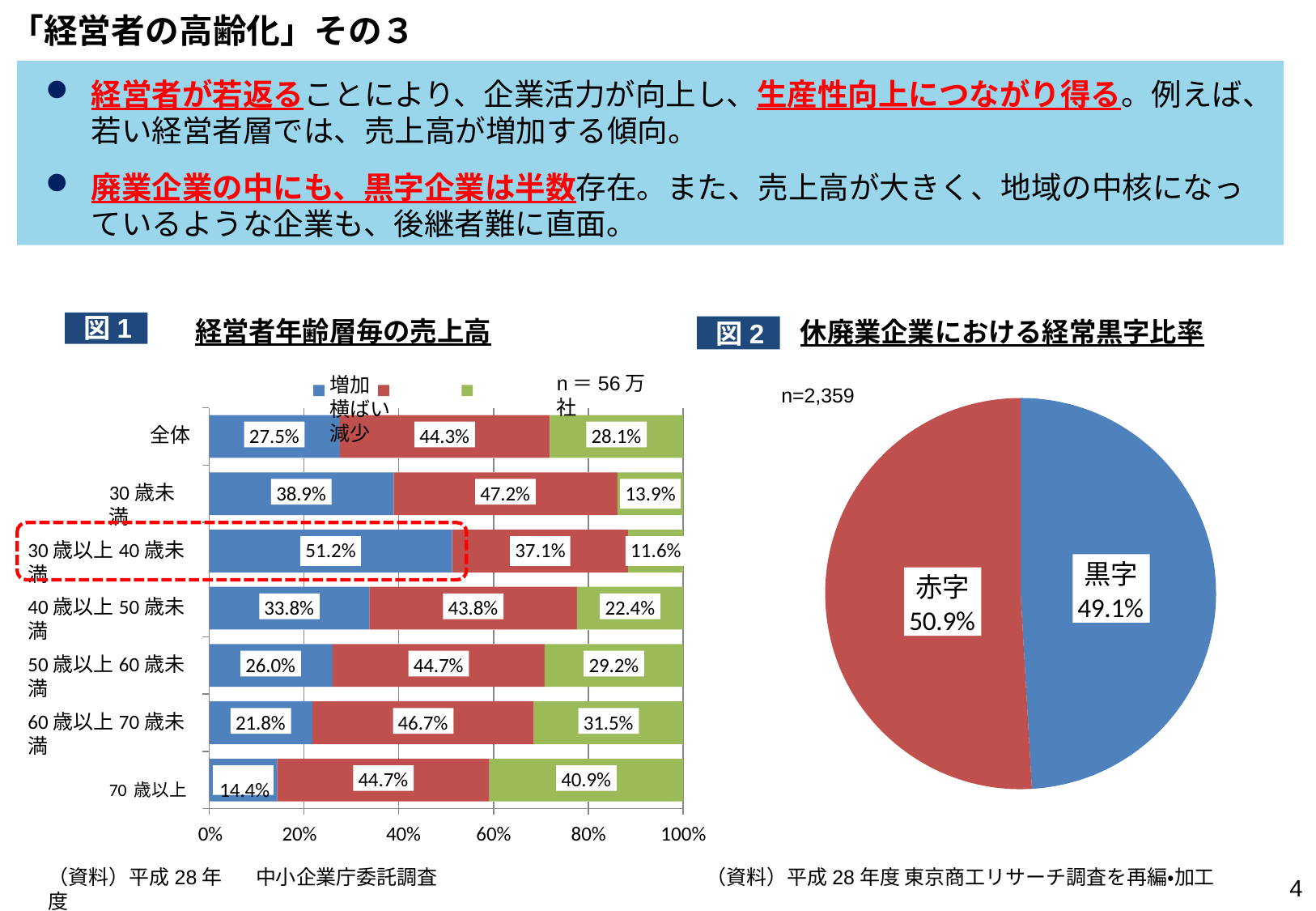

# 「経営者の高齢化」その３

経営者が若返ることにより、企業活力が向上し、生産性向上につながり得る。例えば、 若い経営者層では、売上高が増加する傾向。
廃業企業の中にも、黒字企業は半数存在。また、売上高が大きく、地域の中核になっ ているような企業も、後継者難に直面。
図1
経営者年齢層毎の売上高
増加	横ばい	減少
休廃業企業における経常黒字比率
n=2,359
図2
n＝56万社

全体
27.5%
44.3%
28.1%

30歳未満
13.9%
38.9%
47.2%

30歳以上40歳未満
51.2%
37.1%
11.6%

黒字
49.1%

赤字
50.9%

40歳以上50歳未満
33.8%
43.8%
22.4%

50歳以上60歳未満
26.0%
44.7%
29.2%

60歳以上70歳未満
21.8%
46.7%
31.5%

70歳以上	14.4%

44.7%
40.9%

0%

（資料）平成28年度
20%	40%

中小企業庁委託調査
60%
80%
100%
（資料）平成28年度 東京商工リサーチ調査を再編・加工
4